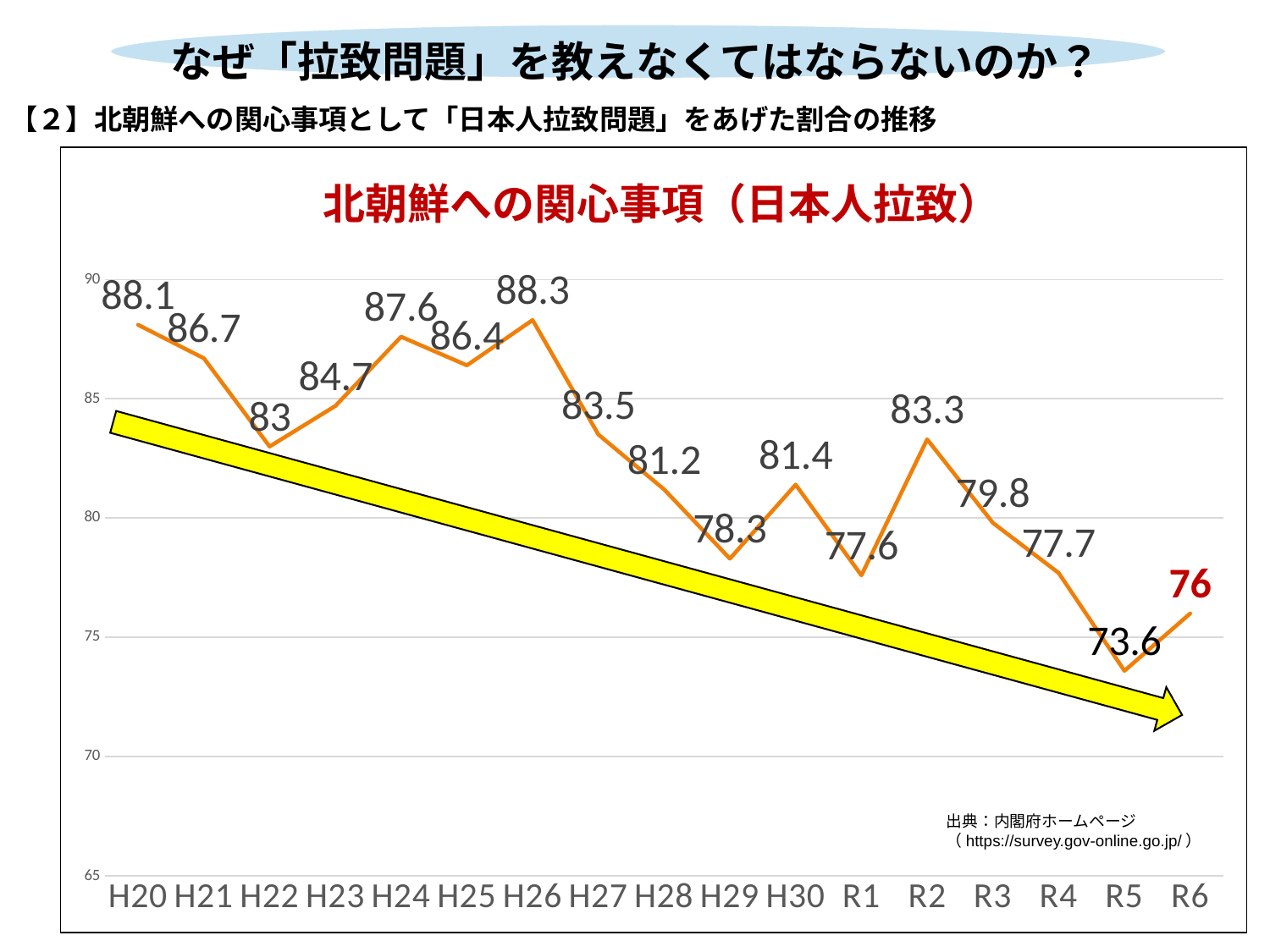

なぜ「拉致問題」を教えなくてはならないのか？
【２】北朝鮮への関心事項として「日本人拉致問題」をあげた割合の推移

### Chart: 北朝鮮への関心事項（日本人拉致）

| Category |  |
|---|---|
| H20 | 88.1 |
| H21 | 86.7 |
| H22 | 83.0 |
| H23 | 84.7 |
| H24 | 87.6 |
| H25 | 86.4 |
| H26 | 88.3 |
| H27 | 83.5 |
| H28 | 81.2 |
| H29 | 78.3 |
| H30 | 81.4 |
| R1 | 77.6 |
| R2 | 83.3 |
| R3 | 79.8 |
| R4 | 77.7 |
| R5 | 73.6 |
| R6 | 76.0 |
出典：内閣府ホームページ
（https://survey.gov-online.go.jp/）
6